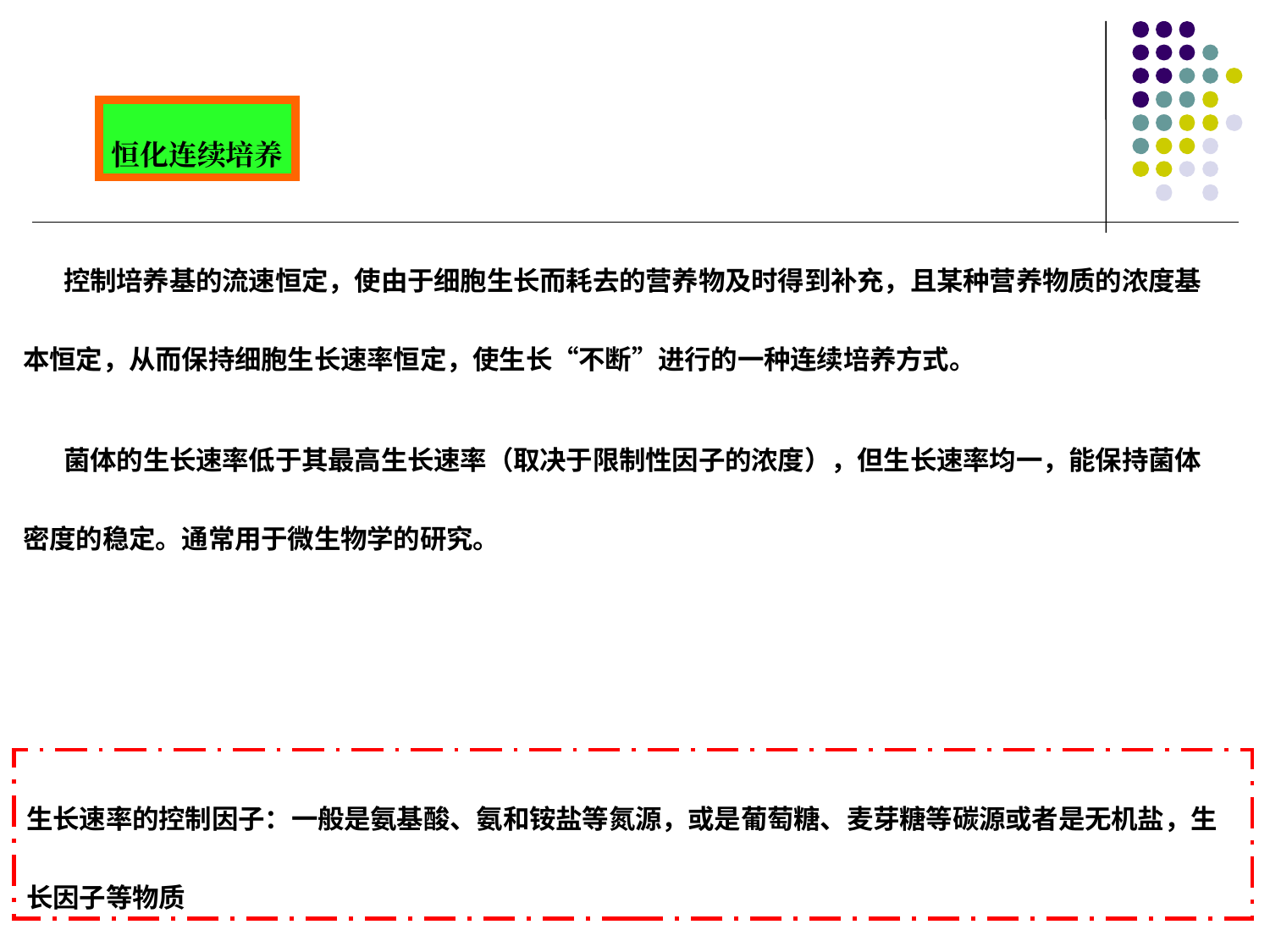

恒化连续培养
     控制培养基的流速恒定，使由于细胞生长而耗去的营养物及时得到补充，且某种营养物质的浓度基本恒定，从而保持细胞生长速率恒定，使生长“不断”进行的一种连续培养方式。
     菌体的生长速率低于其最高生长速率（取决于限制性因子的浓度），但生长速率均一，能保持菌体密度的稳定。通常用于微生物学的研究。
生长速率的控制因子：一般是氨基酸、氨和铵盐等氮源，或是葡萄糖、麦芽糖等碳源或者是无机盐，生长因子等物质